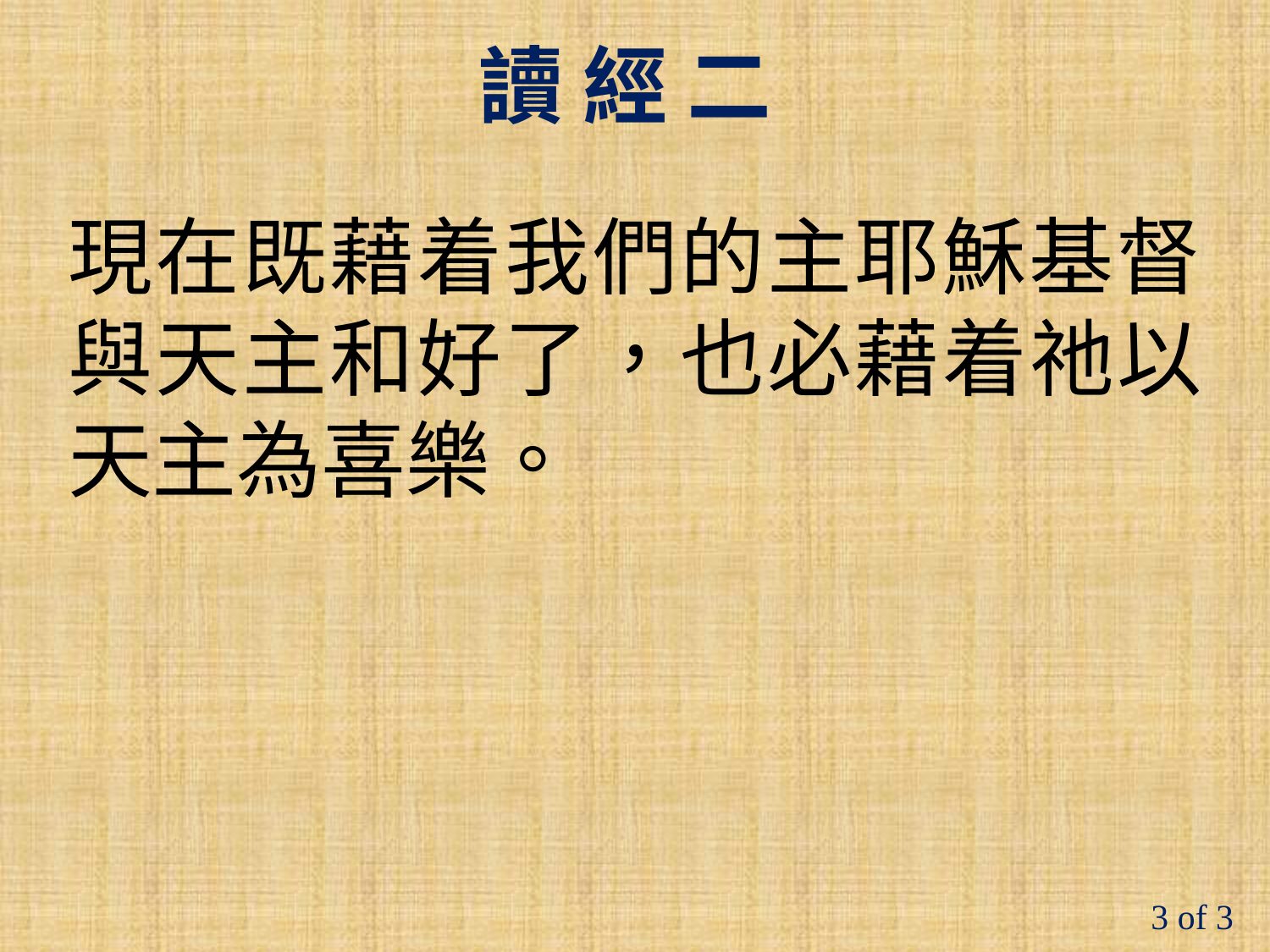

讀 經 二

現在既藉着我們的主耶穌基督與天主和好了，也必藉着祂以天主為喜樂。
3 of 3